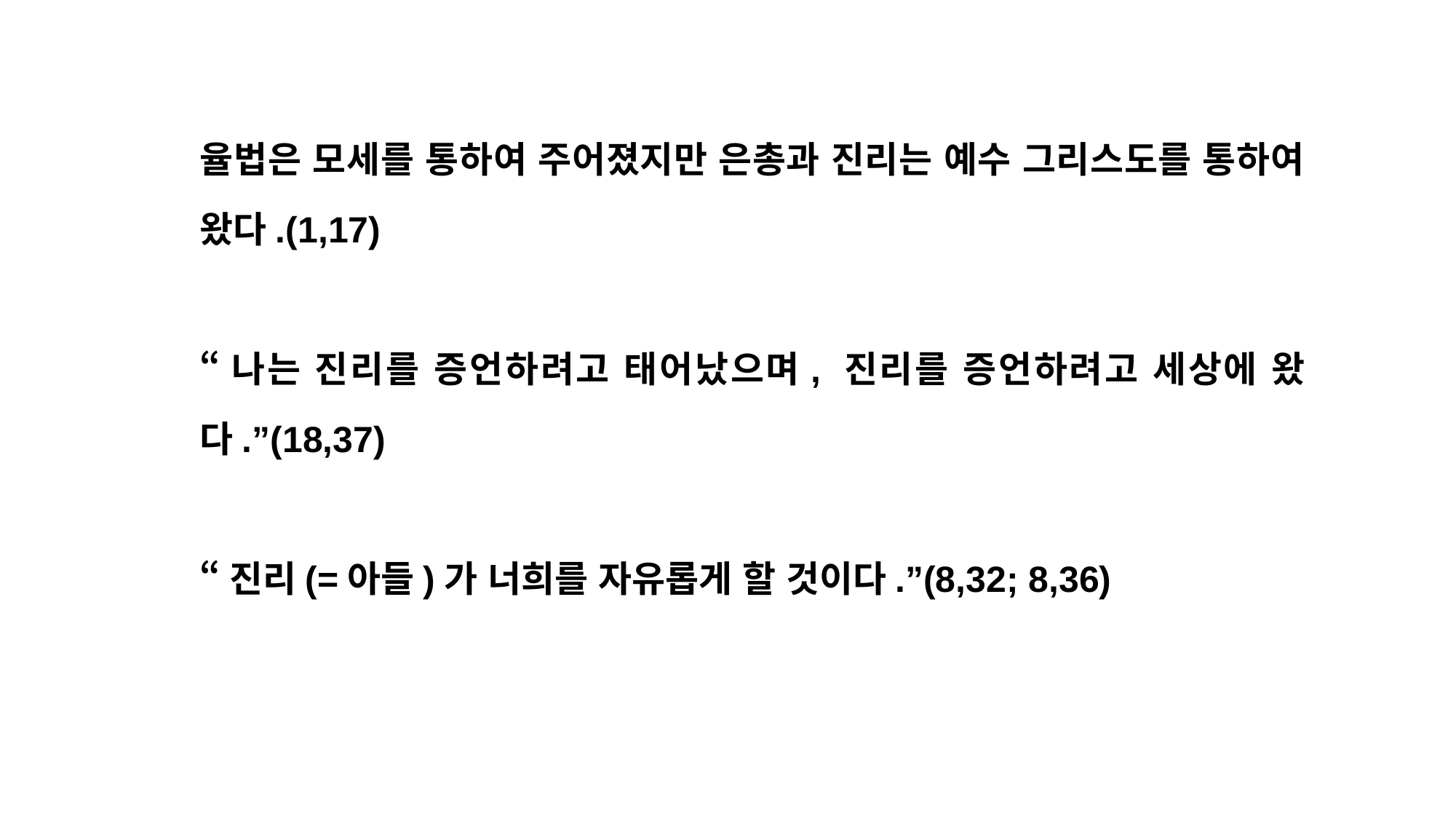

율법은 모세를 통하여 주어졌지만 은총과 진리는 예수 그리스도를 통하여 왔다.(1,17)

“나는 진리를 증언하려고 태어났으며, 진리를 증언하려고 세상에 왔다.”(18,37)

“진리(=아들)가 너희를 자유롭게 할 것이다.”(8,32; 8,36)